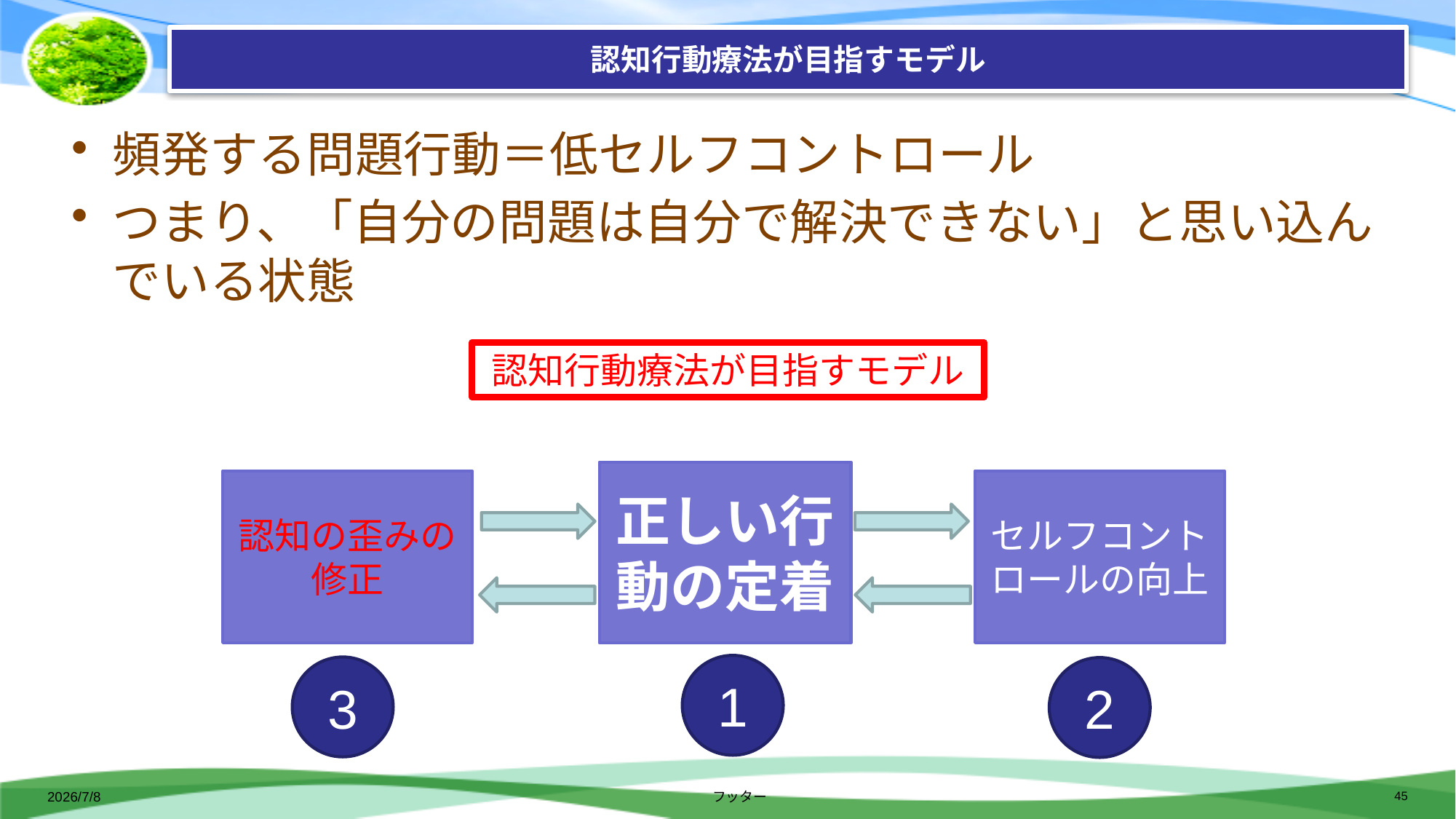

# 認知行動療法が目指すモデル
頻発する問題行動＝低セルフコントロール
つまり、「自分の問題は自分で解決できない」と思い込んでいる状態
認知行動療法が目指すモデル
正しい行動の定着
認知の歪みの修正
セルフコントロールの向上

1
3
2

2026/7/8
フッター
45